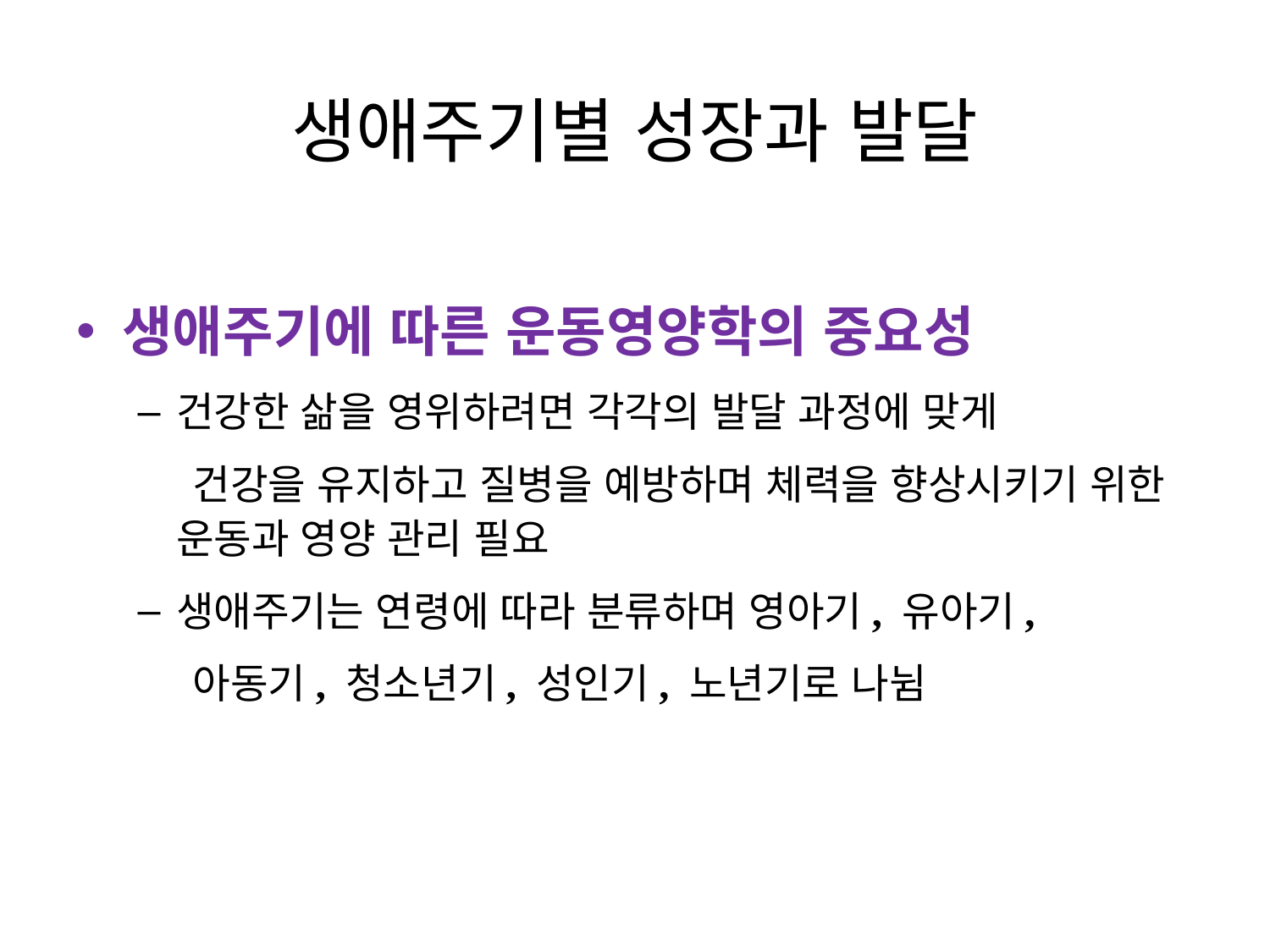

# 생애주기별 성장과 발달
생애주기에 따른 운동영양학의 중요성
건강한 삶을 영위하려면 각각의 발달 과정에 맞게
    건강을 유지하고 질병을 예방하며 체력을 향상시키기 위한 운동과 영양 관리 필요
생애주기는 연령에 따라 분류하며 영아기, 유아기,
    아동기, 청소년기, 성인기, 노년기로 나뉨